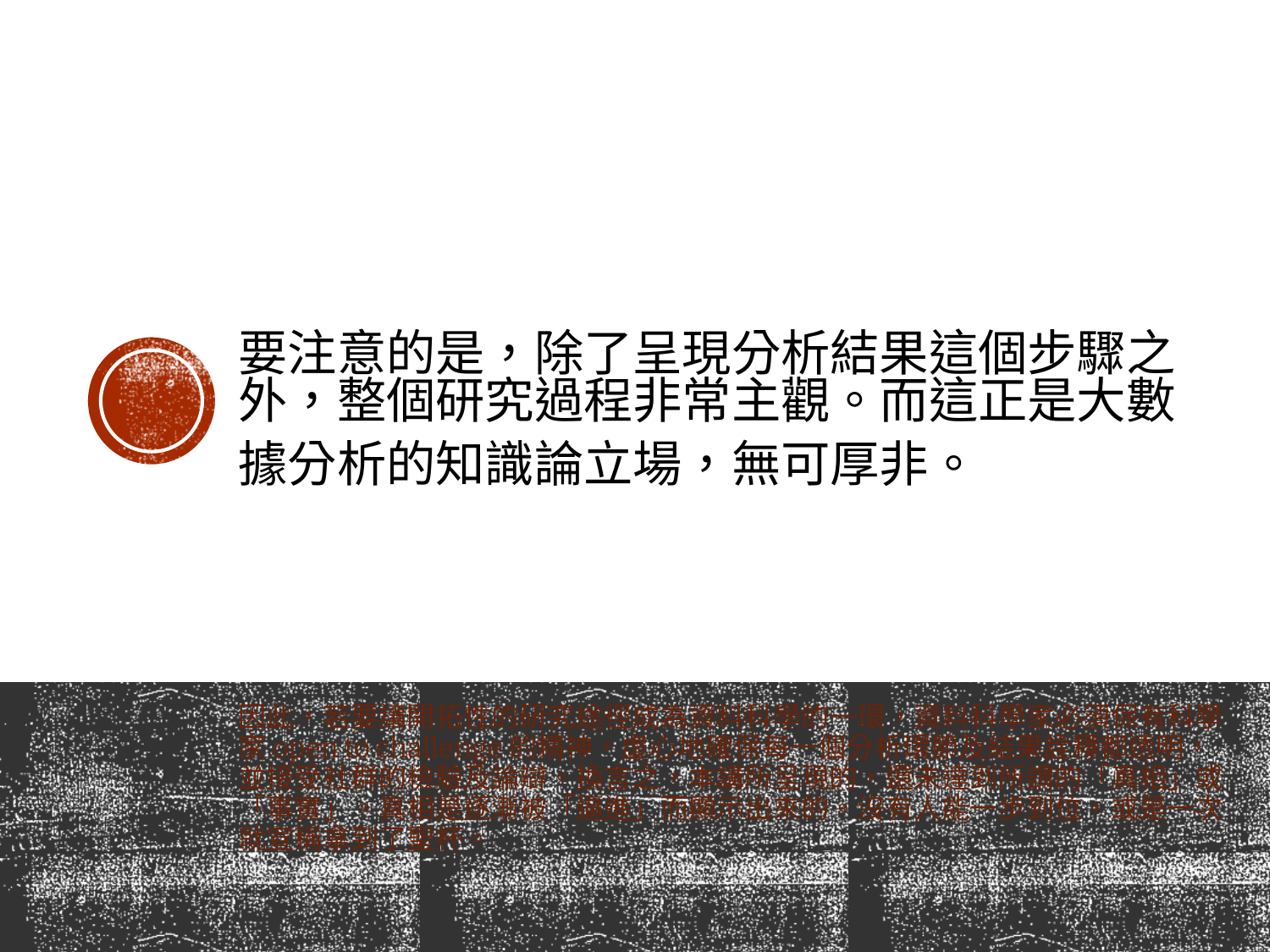

# 要注意的是，除了呈現分析結果這個步驟之外，整個研究過程非常主觀。而這正是大數據分析的知識論立場，無可厚非。
因此，若要讓開拓性的研究途徑成為資料科學的一環，資料科學家必須保有科學家open to challenge的精神，虛心地確保每一個分析環節及結果詮釋都透明，並接受社群的檢驗及論辯。換言之，本講所呈現的，還未達到所謂的「真相」或「事實」。真相是逐漸被「逼進」而顯示出來的。沒有人能一步到位，或是一次就宣稱拿到了聖杯。